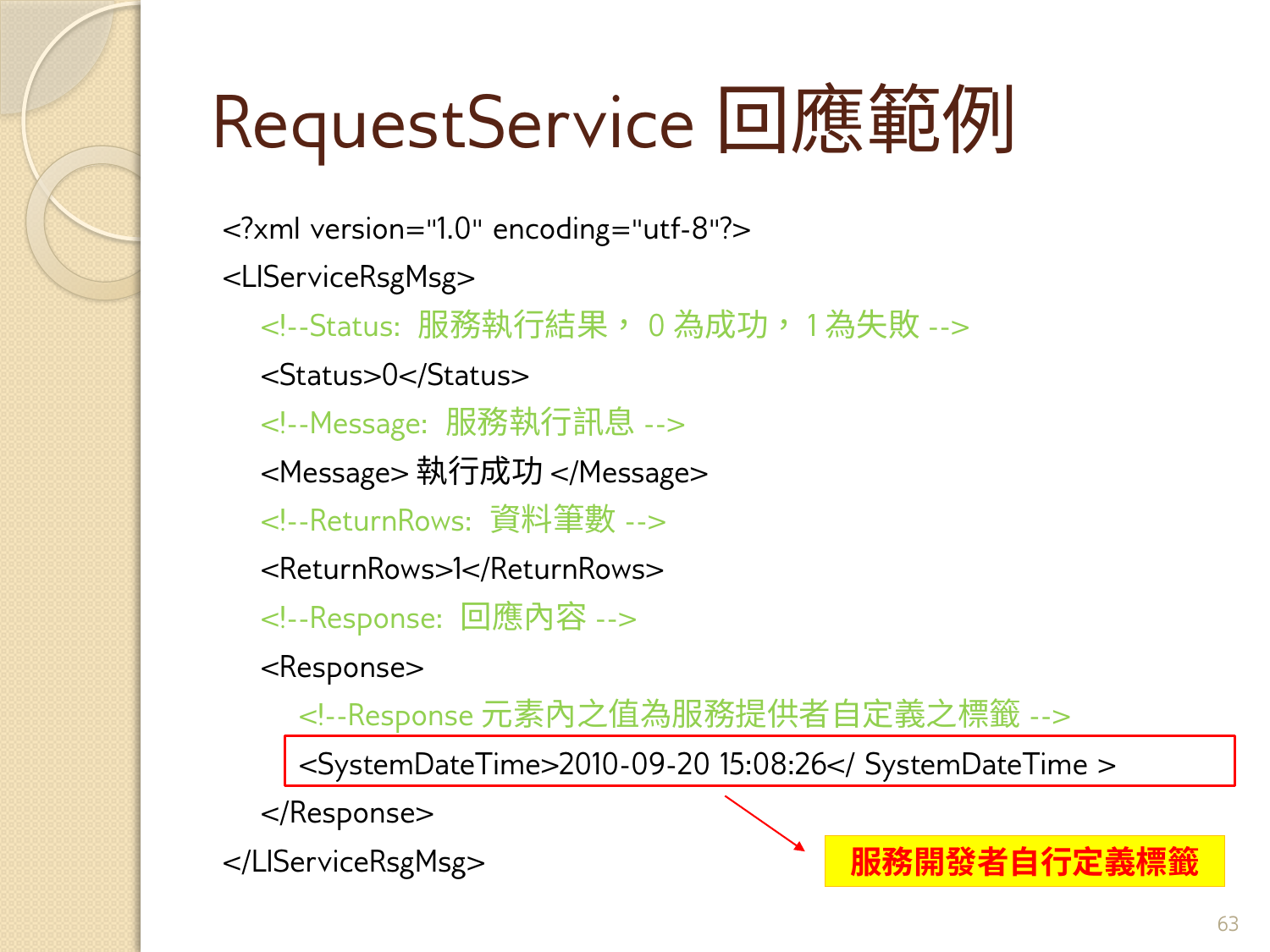

# RequestService回應範例
<?xml version="1.0" encoding="utf-8"?>
<LIServiceRsgMsg>
    <!--Status: 服務執行結果，0為成功，1為失敗-->
    <Status>0</Status>
    <!--Message: 服務執行訊息-->
    <Message>執行成功</Message>
    <!--ReturnRows: 資料筆數-->
    <ReturnRows>1</ReturnRows>
    <!--Response: 回應內容-->
    <Response>
        <!--Response元素內之值為服務提供者自定義之標籤-->
        <SystemDateTime>2010-09-20 15:08:26</ SystemDateTime >
    </Response>
</LIServiceRsgMsg>

服務開發者自行定義標籤
63